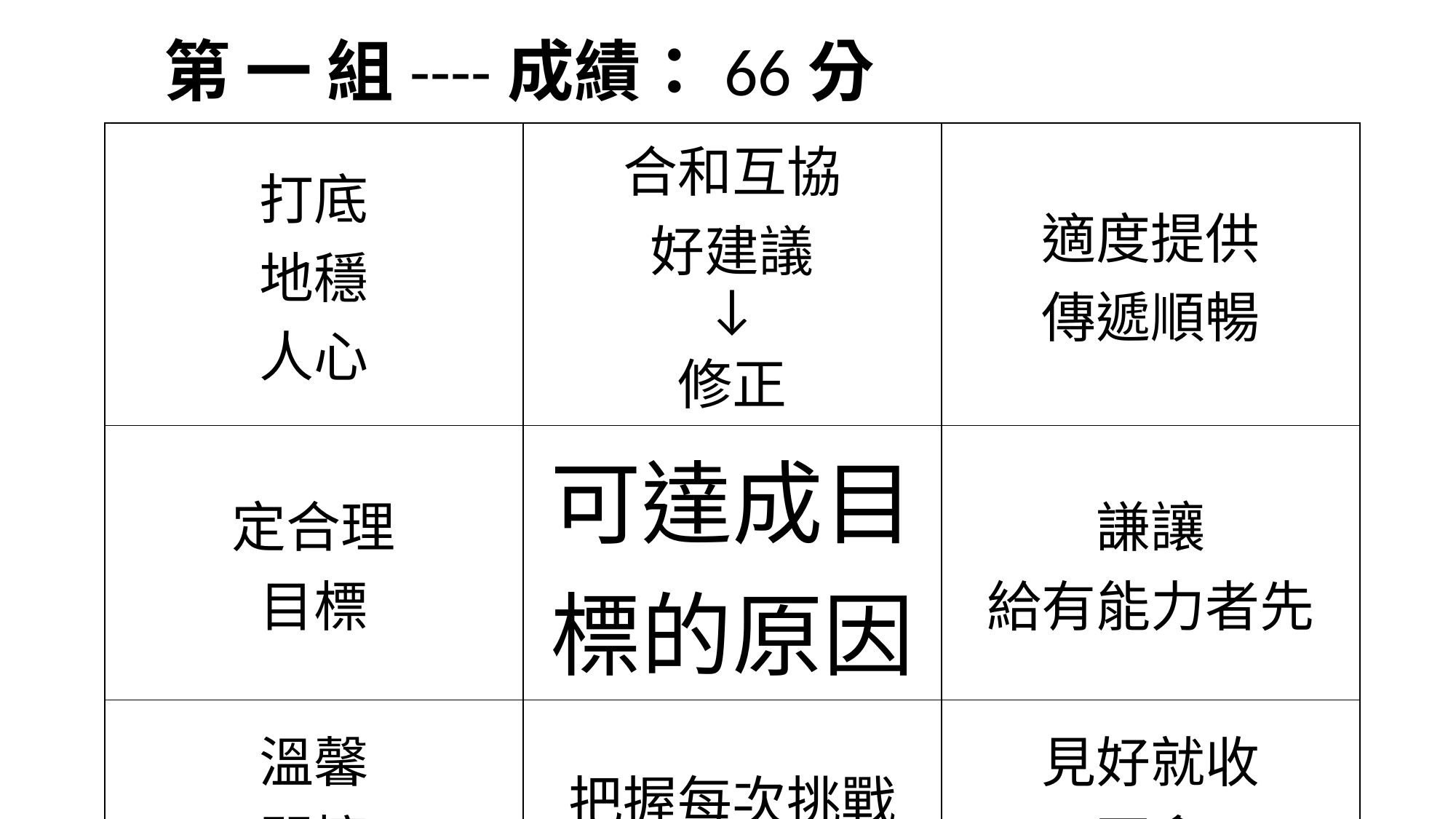

# 第 一 組----成績：66分
| 打底 地穩 人心 | 合和互協 好建議 ↓ 修正 | 適度提供 傳遞順暢 |
| --- | --- | --- |
| 定合理 目標 | 可達成目標的原因 | 謙讓 給有能力者先 |
| 溫馨 關懷 | 把握每次挑戰 | 見好就收 不貪 |